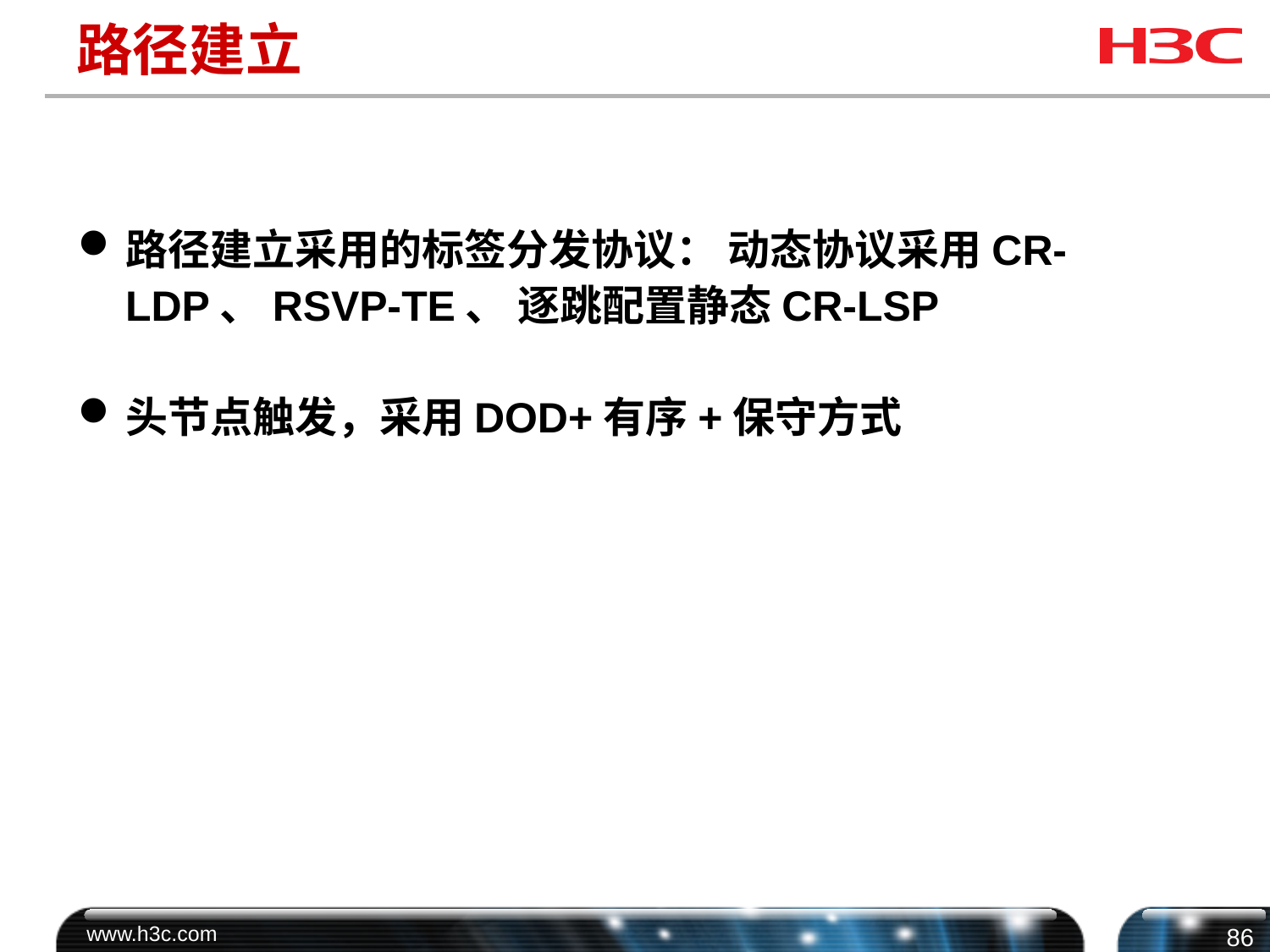

# 路径建立
路径建立采用的标签分发协议： 动态协议采用CR-LDP、RSVP-TE、 逐跳配置静态CR-LSP

头节点触发，采用DOD+有序+保守方式